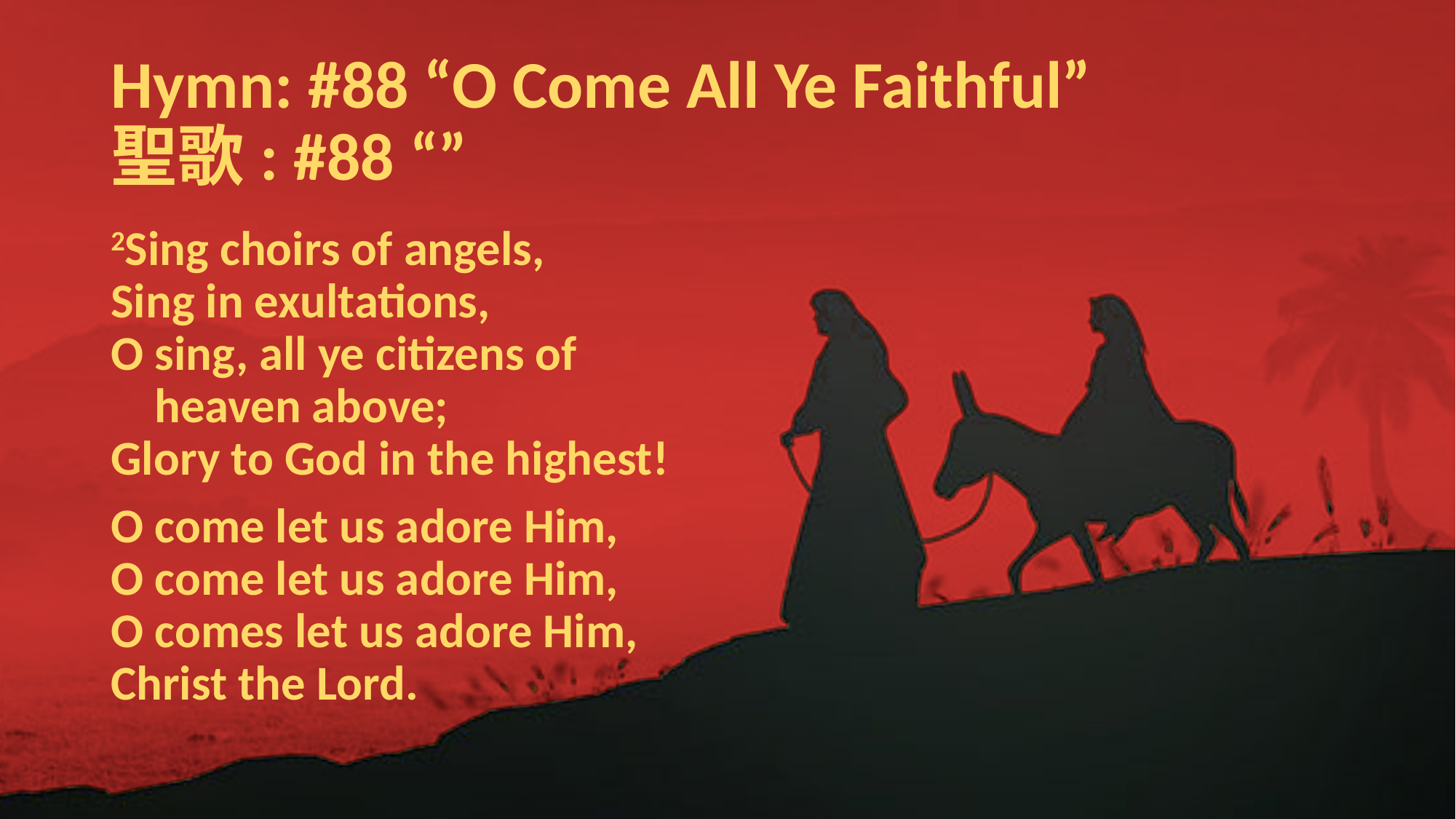

# Hymn: #88 “O Come All Ye Faithful” 聖歌: #88 “”
2Sing choirs of angels,
Sing in exultations,
O sing, all ye citizens of
    heaven above;
Glory to God in the highest!
O come let us adore Him,
O come let us adore Him,
O comes let us adore Him,
Christ the Lord.